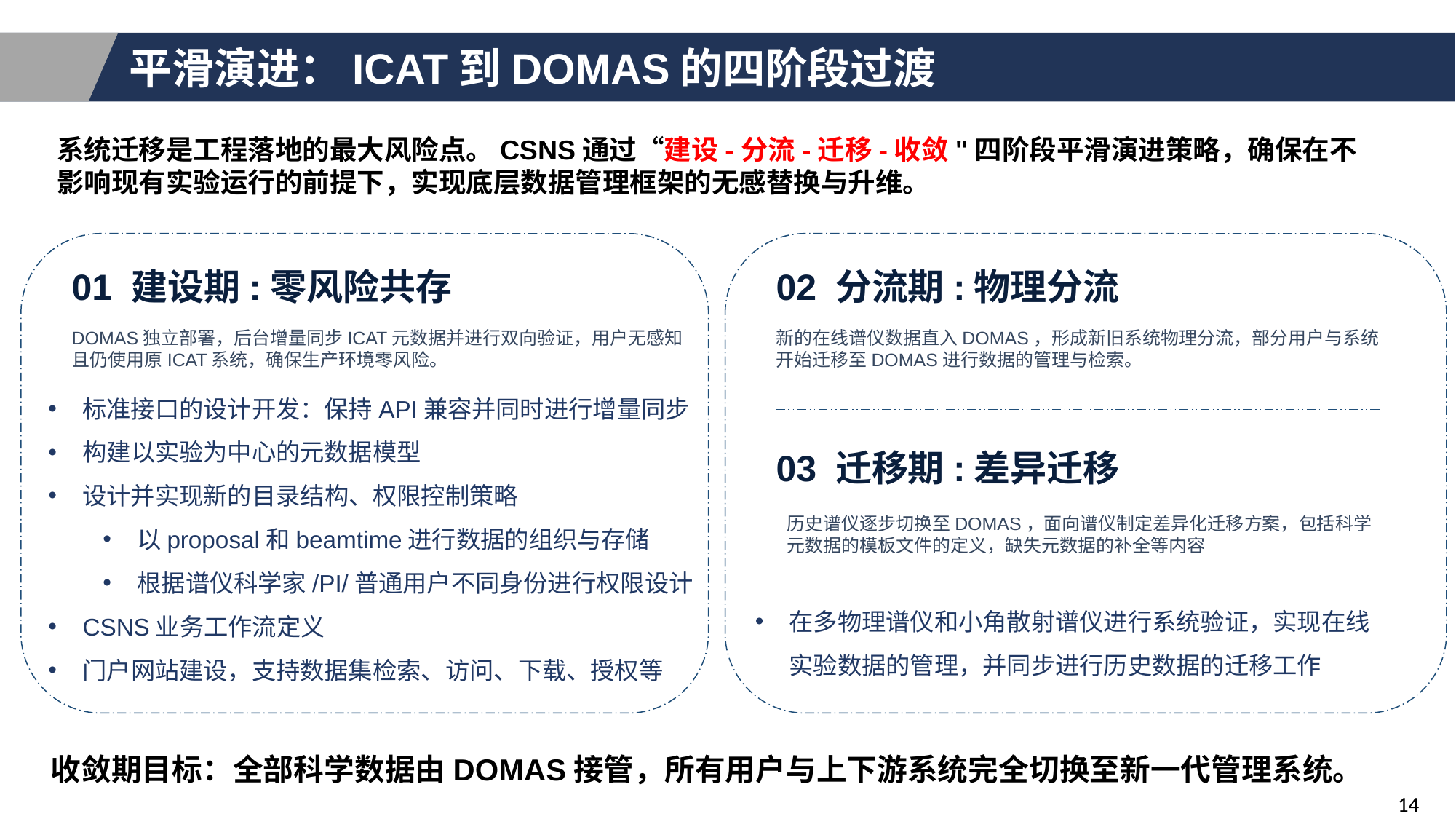

# 平滑演进：ICAT到DOMAS的四阶段过渡
系统迁移是工程落地的最大风险点。CSNS通过“建设-分流-迁移-收敛"四阶段平滑演进策略，确保在不影响现有实验运行的前提下，实现底层数据管理框架的无感替换与升维。

01 建设期:零风险共存

02 分流期:物理分流

DOMAS独立部署，后台增量同步ICAT元数据并进行双向验证，用户无感知且仍使用原ICAT系统，确保生产环境零风险。
新的在线谱仪数据直入DOMAS，形成新旧系统物理分流，部分用户与系统开始迁移至DOMAS进行数据的管理与检索。

标准接口的设计开发：保持API兼容并同时进行增量同步
构建以实验为中心的元数据模型
设计并实现新的目录结构、权限控制策略
以proposal和beamtime进行数据的组织与存储
根据谱仪科学家/PI/普通用户不同身份进行权限设计
CSNS业务工作流定义
门户网站建设，支持数据集检索、访问、下载、授权等
03 迁移期:差异迁移

历史谱仪逐步切换至DOMAS，面向谱仪制定差异化迁移方案，包括科学元数据的模板文件的定义，缺失元数据的补全等内容

在多物理谱仪和小角散射谱仪进行系统验证，实现在线实验数据的管理，并同步进行历史数据的迁移工作

收敛期目标：全部科学数据由DOMAS接管，所有用户与上下游系统完全切换至新一代管理系统。